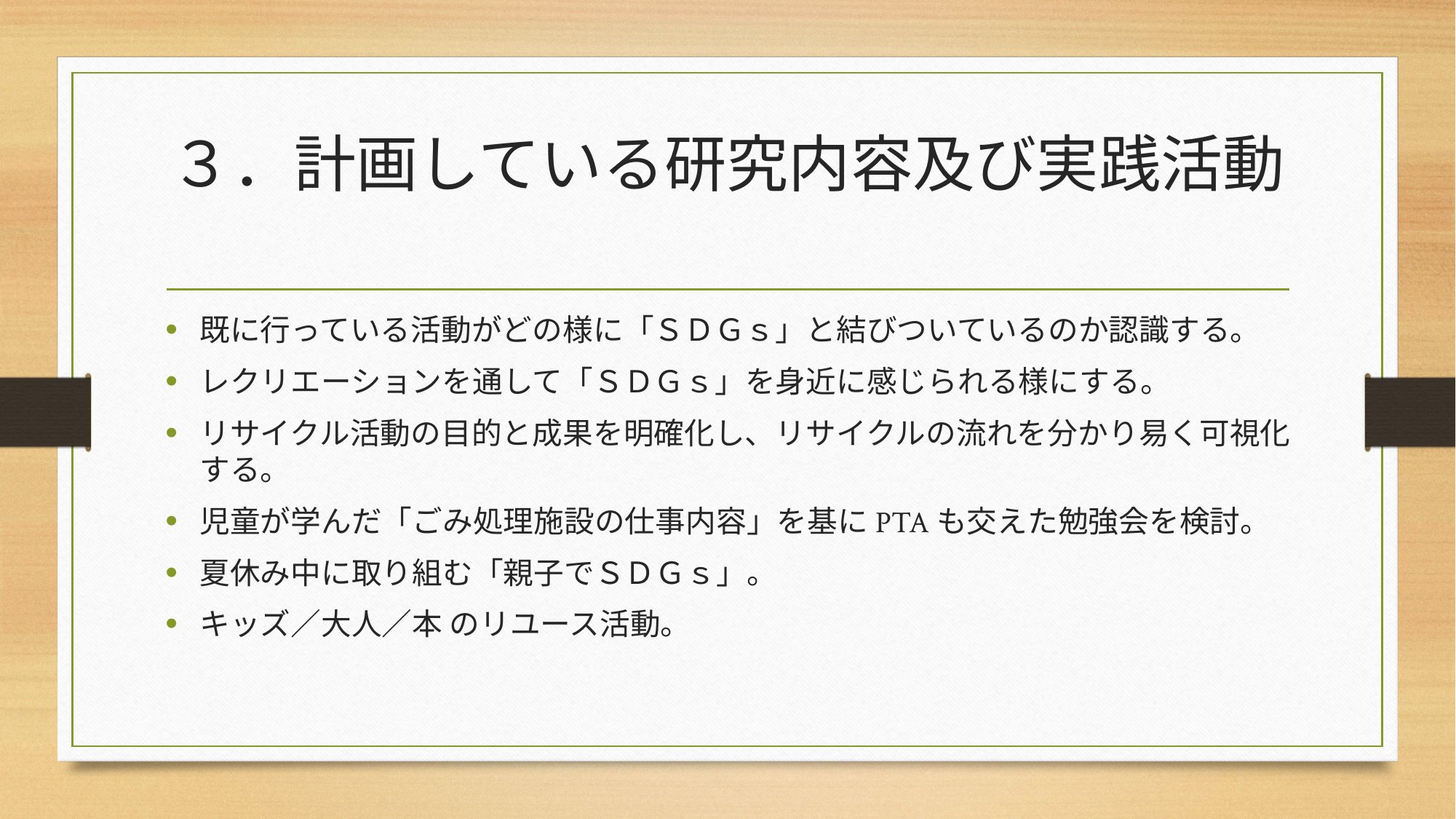

# ３．計画している研究内容及び実践活動
既に行っている活動がどの様に「ＳＤＧｓ」と結びついているのか認識する。
レクリエーションを通して「ＳＤＧｓ」を身近に感じられる様にする。
リサイクル活動の目的と成果を明確化し、リサイクルの流れを分かり易く可視化する。
児童が学んだ「ごみ処理施設の仕事内容」を基にPTAも交えた勉強会を検討。
夏休み中に取り組む「親子でＳＤＧｓ」。
キッズ／大人／本 のリユース活動。